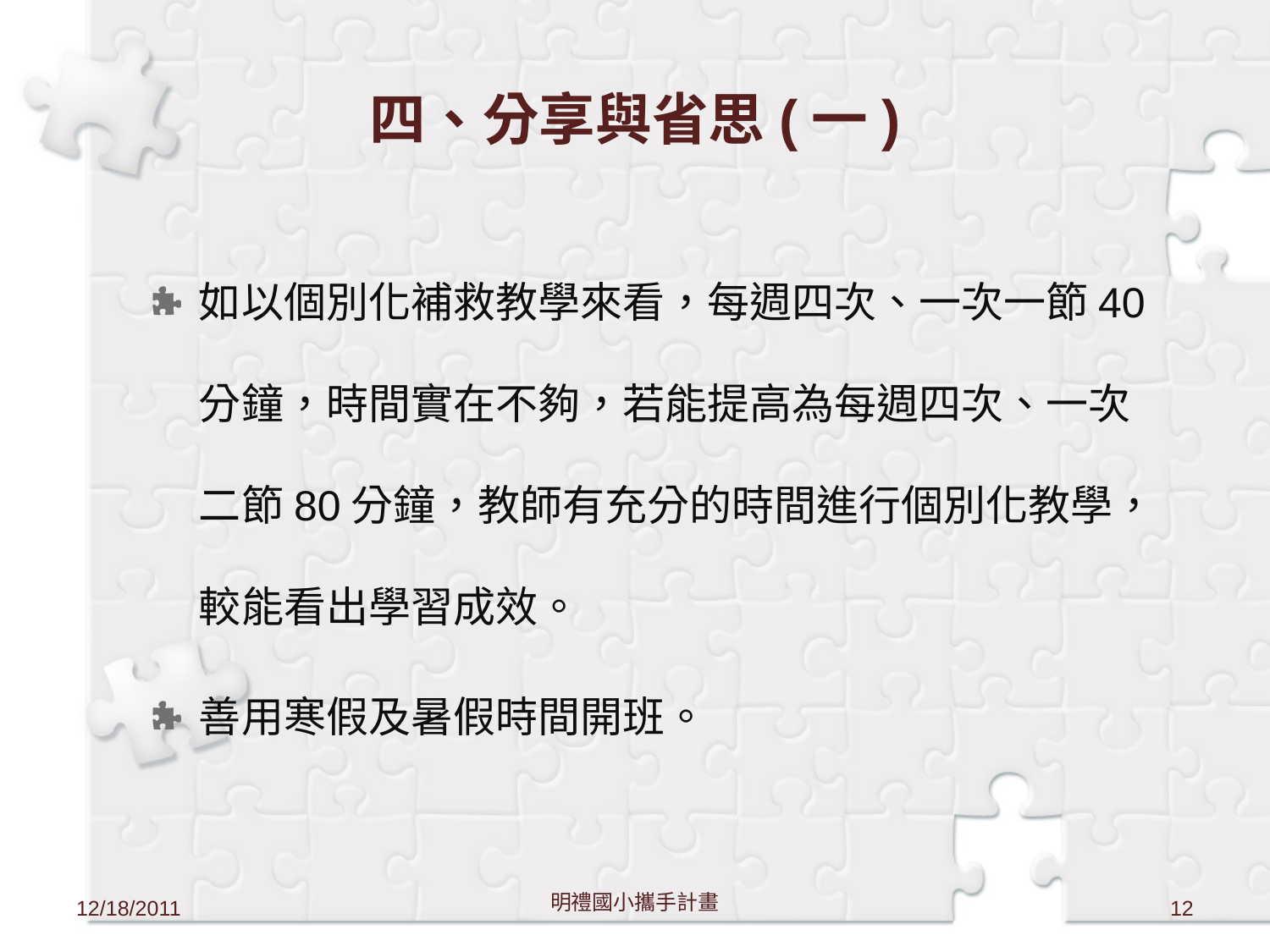

# 四、分享與省思(一)
如以個別化補救教學來看，每週四次、一次一節40分鐘，時間實在不夠，若能提高為每週四次、一次二節80分鐘，教師有充分的時間進行個別化教學，較能看出學習成效。
善用寒假及暑假時間開班。
12/18/2011
明禮國小攜手計畫
12